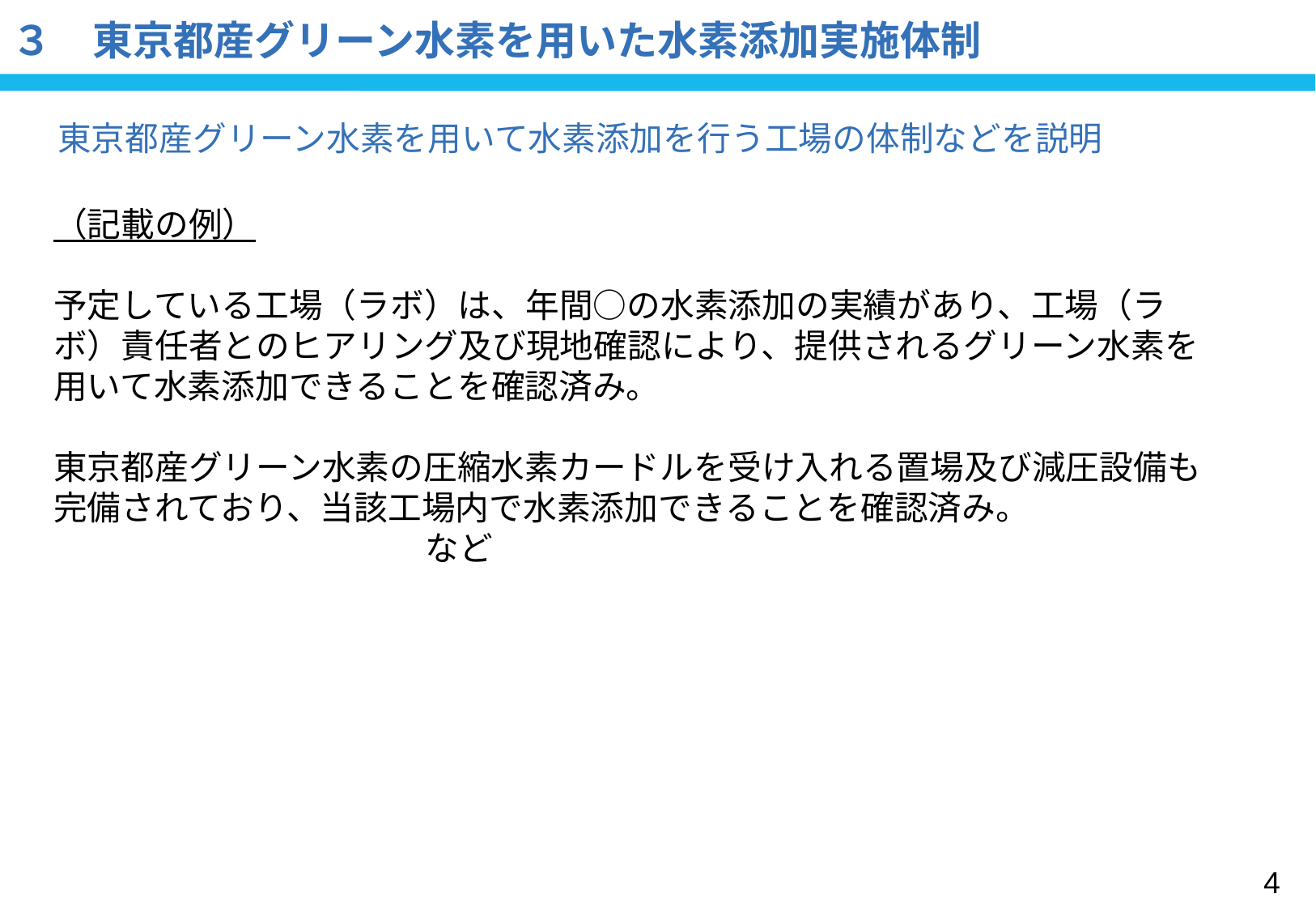

３　東京都産グリーン水素を用いた水素添加実施体制
東京都産グリーン水素を用いて水素添加を行う工場の体制などを説明

（記載の例）

予定している工場（ラボ）は、年間○の水素添加の実績があり、工場（ラボ）責任者とのヒアリング及び現地確認により、提供されるグリーン水素を用いて水素添加できることを確認済み。

東京都産グリーン水素の圧縮水素カードルを受け入れる置場及び減圧設備も完備されており、当該工場内で水素添加できることを確認済み。　　　　　　　　　　　　　　　　など